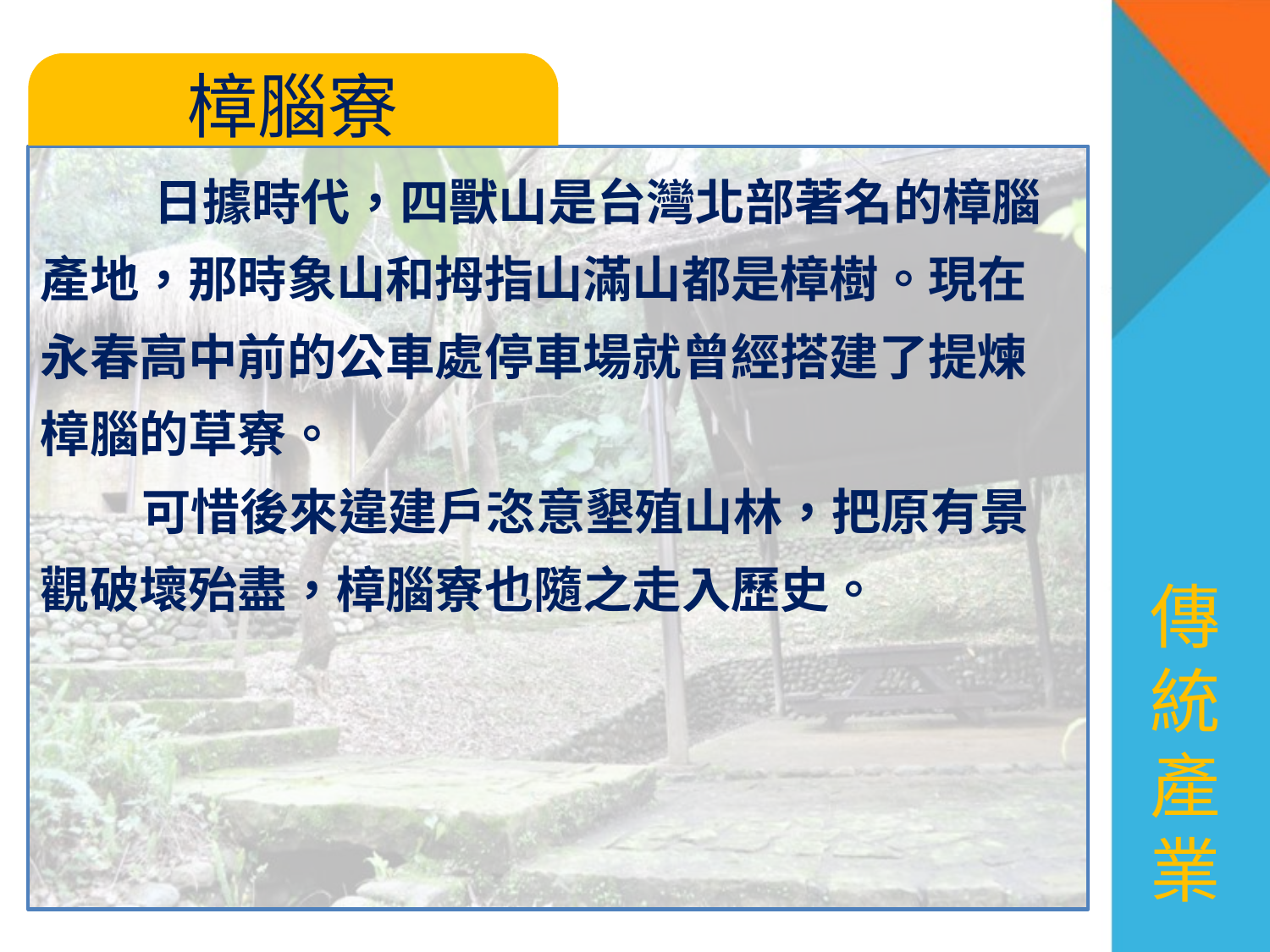

樟腦寮
         日據時代，四獸山是台灣北部著名的樟腦產地，那時象山和拇指山滿山都是樟樹。現在永春高中前的公車處停車場就曾經搭建了提煉樟腦的草寮。
         可惜後來違建戶恣意墾殖山林，把原有景觀破壞殆盡，樟腦寮也隨之走入歷史。
傳統產業